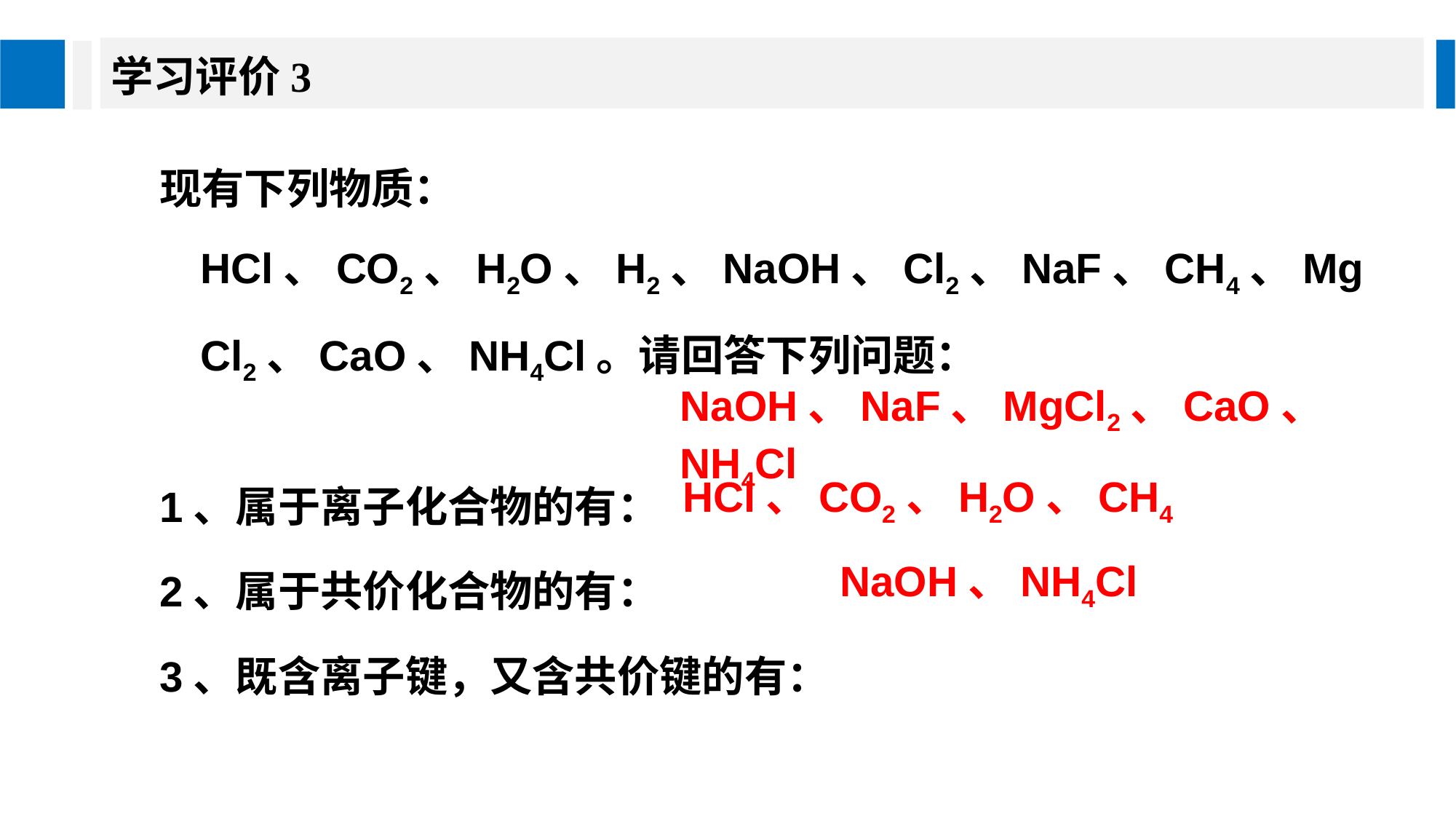

学习评价3

现有下列物质：HCl、CO2、H2O、H2、NaOH、Cl2、NaF、CH4、MgCl2、CaO、NH4Cl。请回答下列问题：

1、属于离子化合物的有：
2、属于共价化合物的有：
3、既含离子键，又含共价键的有：
NaOH、NaF、MgCl2、CaO、NH4Cl
HCl、CO2、H2O、CH4
NaOH、NH4Cl